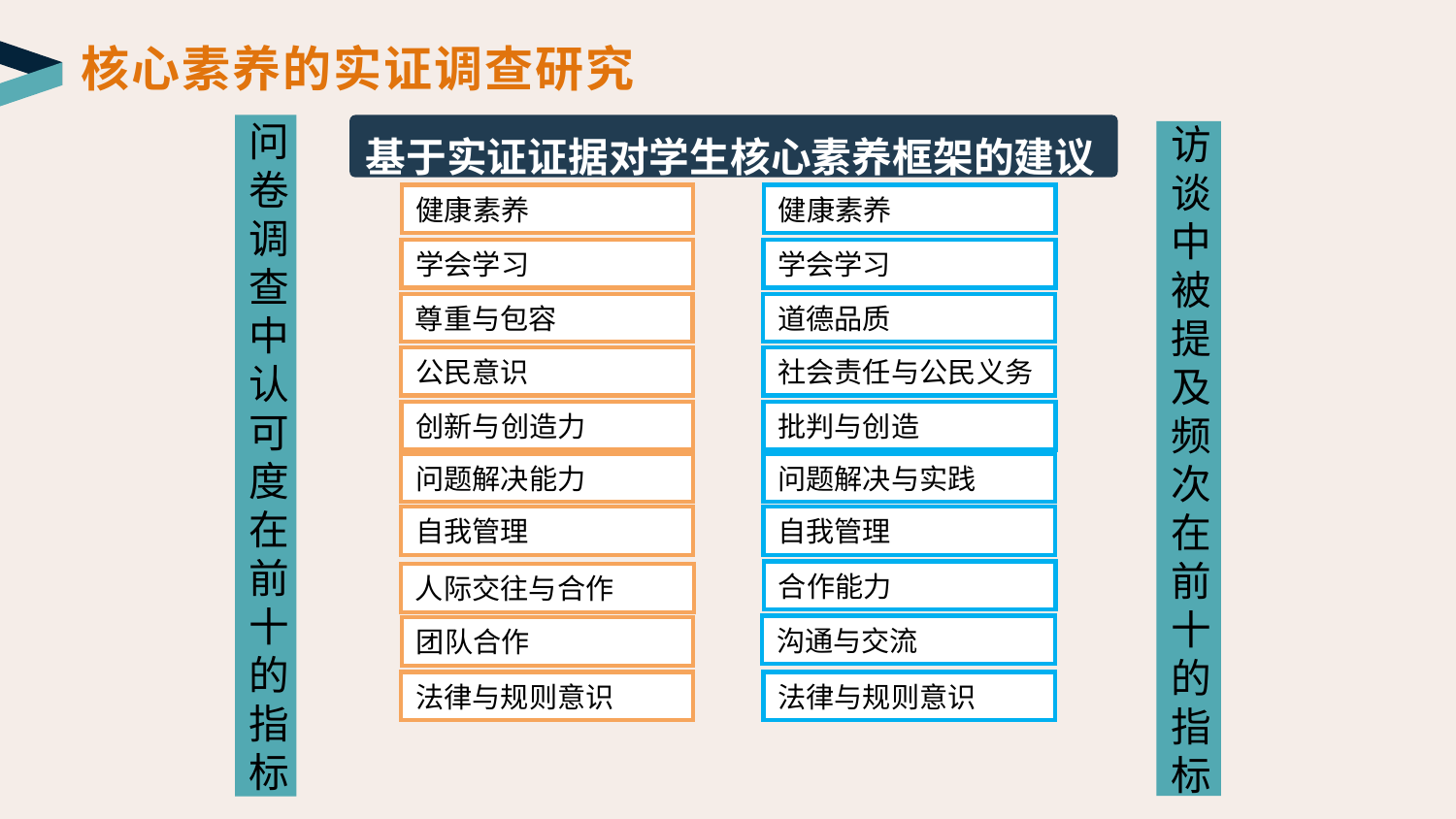

核心素养的实证调查研究

问
卷
调
查
中
认
可
度
在
前
十
的
指
标
基于实证证据对学生核心素养框架的建议
问卷调查结果：                 访谈结果：
访
谈
中
被
提
及
频
次
在
前
十
的
指
标
健康素养
健康素养
学会学习
学会学习
尊重与包容
道德品质
公民意识
社会责任与公民义务
创新与创造力
批判与创造
问题解决能力
问题解决与实践
自我管理
自我管理
合作能力
人际交往与合作
沟通与交流
团队合作
法律与规则意识
法律与规则意识